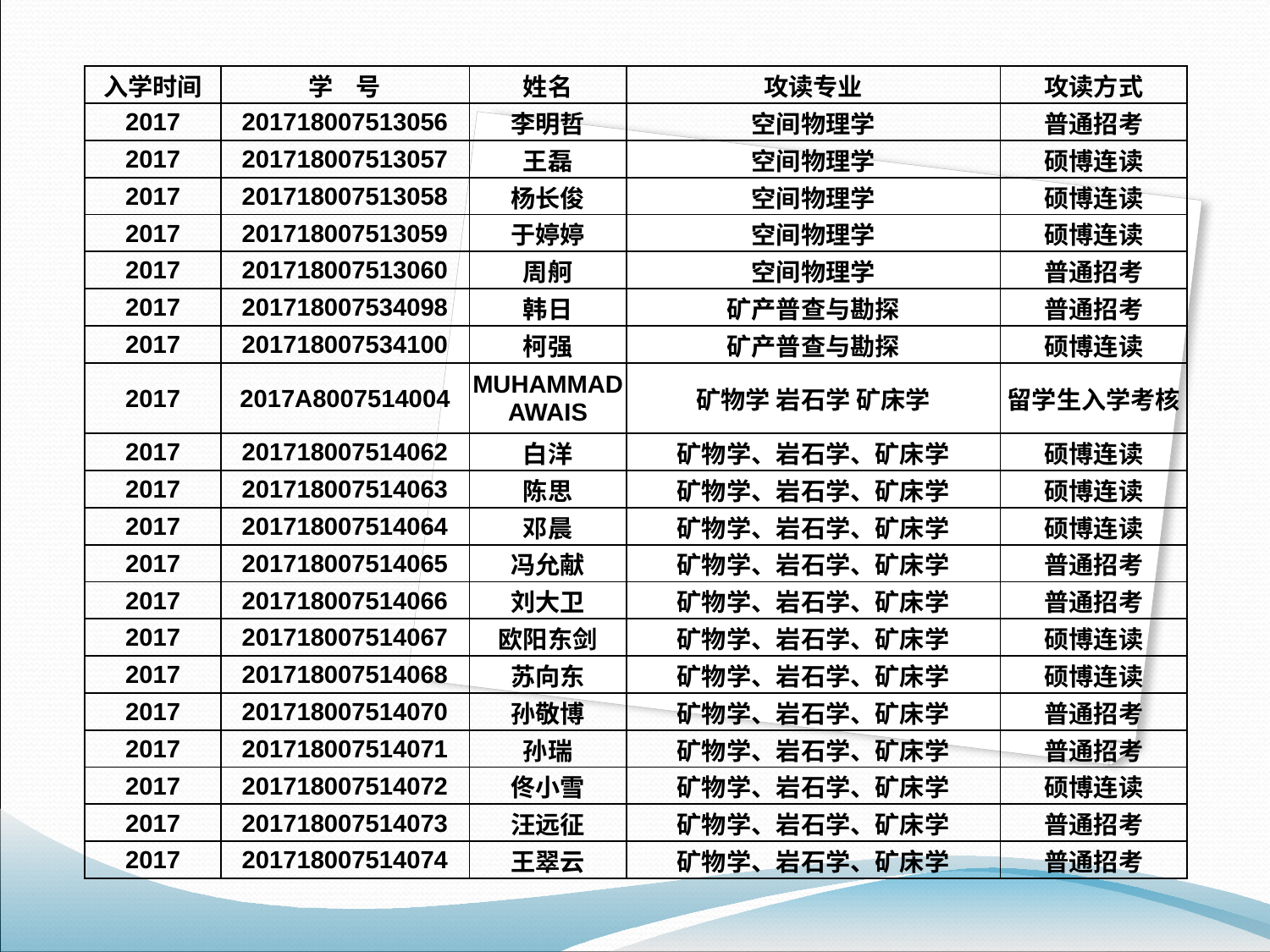

| 入学时间 | 学 号 | 姓名 | 攻读专业 | 攻读方式 |
| --- | --- | --- | --- | --- |
| 2017 | 201718007513056 | 李明哲 | 空间物理学 | 普通招考 |
| 2017 | 201718007513057 | 王磊 | 空间物理学 | 硕博连读 |
| 2017 | 201718007513058 | 杨长俊 | 空间物理学 | 硕博连读 |
| 2017 | 201718007513059 | 于婷婷 | 空间物理学 | 硕博连读 |
| 2017 | 201718007513060 | 周舸 | 空间物理学 | 普通招考 |
| 2017 | 201718007534098 | 韩日 | 矿产普查与勘探 | 普通招考 |
| 2017 | 201718007534100 | 柯强 | 矿产普查与勘探 | 硕博连读 |
| 2017 | 2017A8007514004 | MUHAMMAD AWAIS | 矿物学 岩石学 矿床学 | 留学生入学考核 |
| 2017 | 201718007514062 | 白洋 | 矿物学、岩石学、矿床学 | 硕博连读 |
| 2017 | 201718007514063 | 陈思 | 矿物学、岩石学、矿床学 | 硕博连读 |
| 2017 | 201718007514064 | 邓晨 | 矿物学、岩石学、矿床学 | 硕博连读 |
| 2017 | 201718007514065 | 冯允献 | 矿物学、岩石学、矿床学 | 普通招考 |
| 2017 | 201718007514066 | 刘大卫 | 矿物学、岩石学、矿床学 | 普通招考 |
| 2017 | 201718007514067 | 欧阳东剑 | 矿物学、岩石学、矿床学 | 硕博连读 |
| 2017 | 201718007514068 | 苏向东 | 矿物学、岩石学、矿床学 | 硕博连读 |
| 2017 | 201718007514070 | 孙敬博 | 矿物学、岩石学、矿床学 | 普通招考 |
| 2017 | 201718007514071 | 孙瑞 | 矿物学、岩石学、矿床学 | 普通招考 |
| 2017 | 201718007514072 | 佟小雪 | 矿物学、岩石学、矿床学 | 硕博连读 |
| 2017 | 201718007514073 | 汪远征 | 矿物学、岩石学、矿床学 | 普通招考 |
| 2017 | 201718007514074 | 王翠云 | 矿物学、岩石学、矿床学 | 普通招考 |